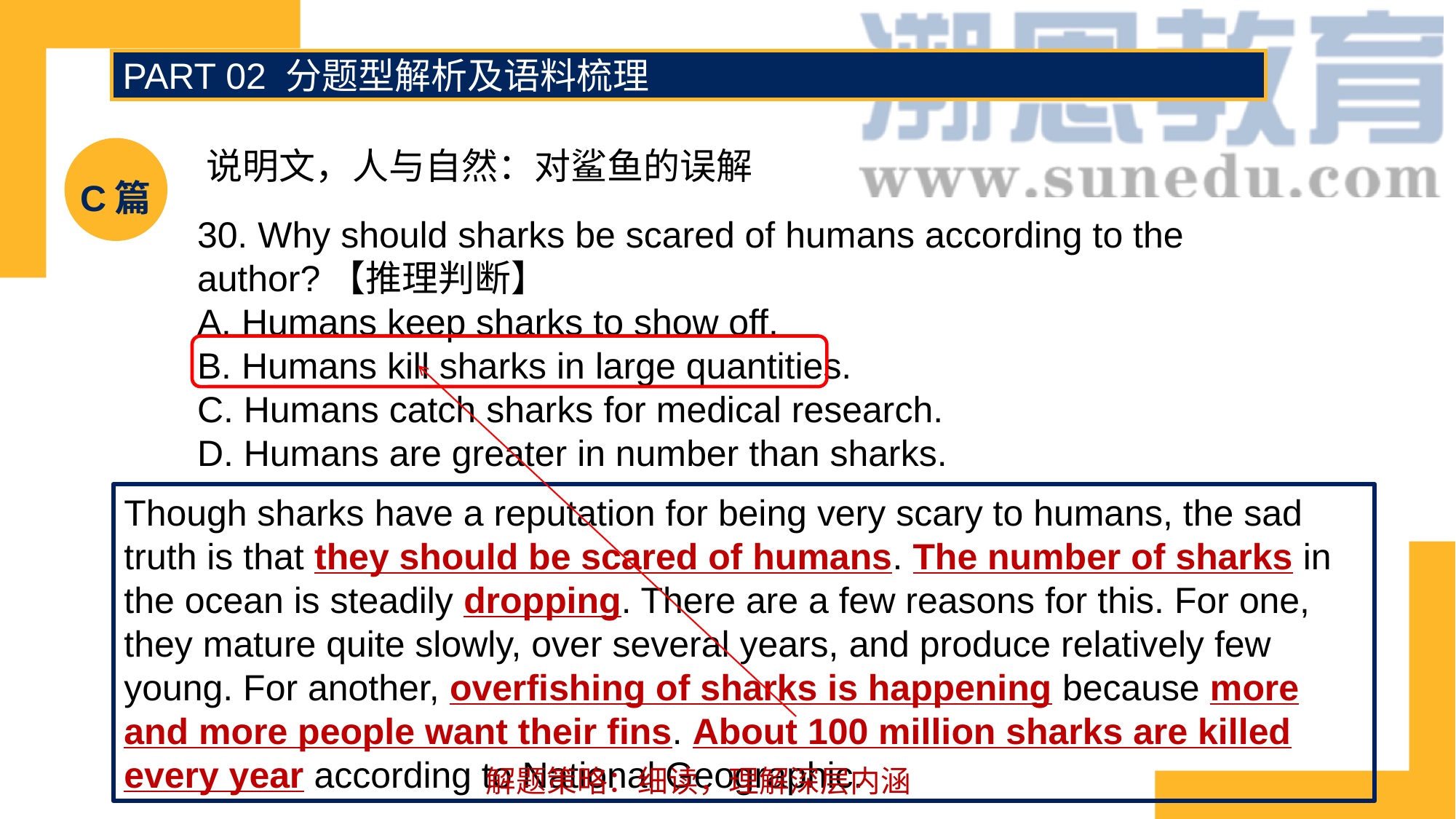

PART 02 分题型解析及语料梳理

说明文，人与自然：对鲨鱼的误解
C篇
30. Why should sharks be scared of humans according to the author?【推理判断】
A. Humans keep sharks to show off.
B. Humans kill sharks in large quantities.
C. Humans catch sharks for medical research.
D. Humans are greater in number than sharks.

Though sharks have a reputation for being very scary to humans, the sad truth is that they should be scared of humans. The number of sharks in the ocean is steadily dropping. There are a few reasons for this. For one, they mature quite slowly, over several years, and produce relatively few young. For another, overfishing of sharks is happening because more and more people want their fins. About 100 million sharks are killed every year according to National Geographic.

解题策略：细读，理解深层内涵